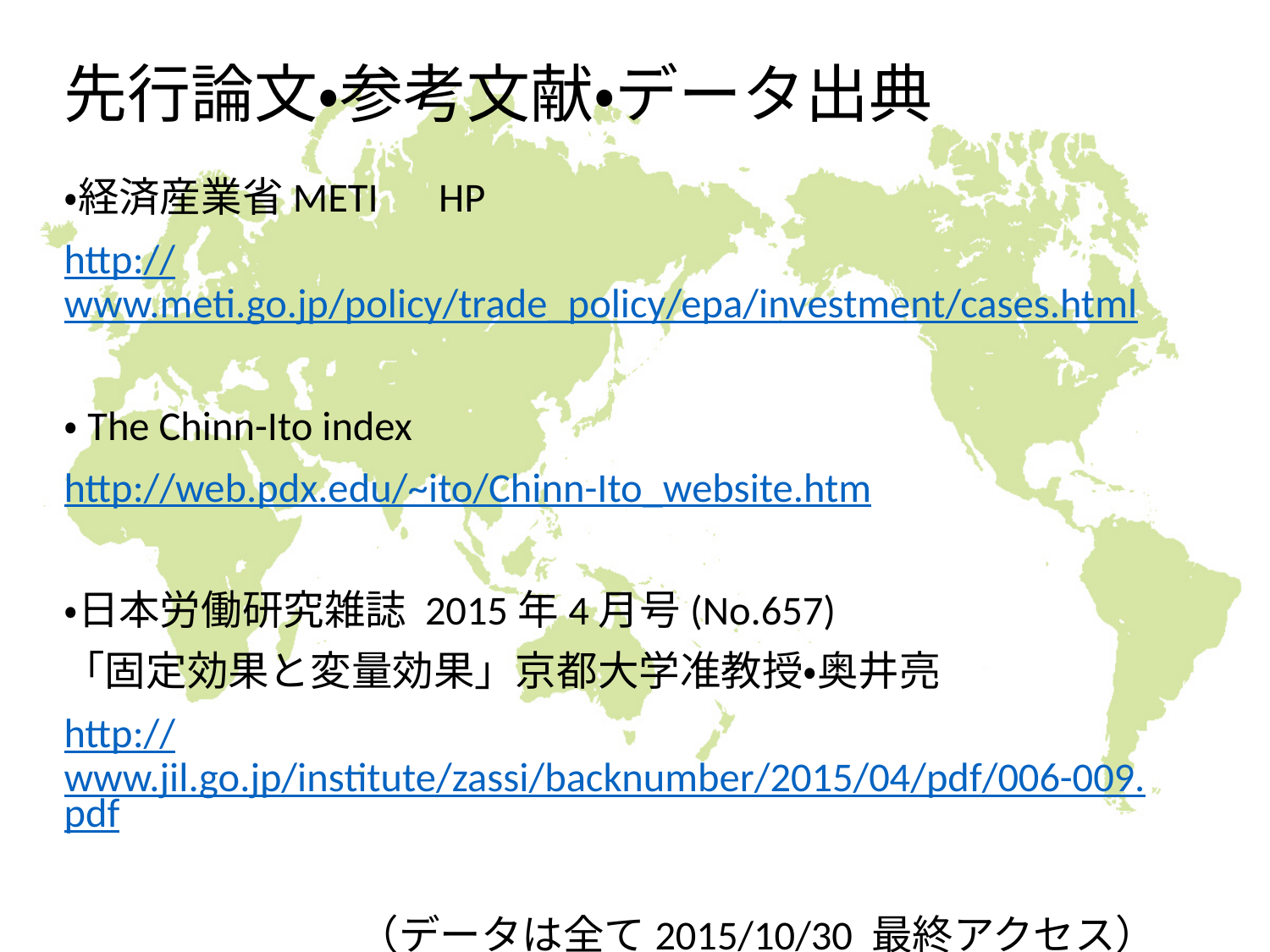

# 先行論文・参考文献・データ出典
・経済産業省METI　HP
http://www.meti.go.jp/policy/trade_policy/epa/investment/cases.html

・The Chinn-Ito index
http://web.pdx.edu/~ito/Chinn-Ito_website.htm

・日本労働研究雑誌 2015年4月号(No.657)
「固定効果と変量効果」京都大学准教授・奥井亮
http://www.jil.go.jp/institute/zassi/backnumber/2015/04/pdf/006-009.pdf

（データは全て2015/10/30 最終アクセス）